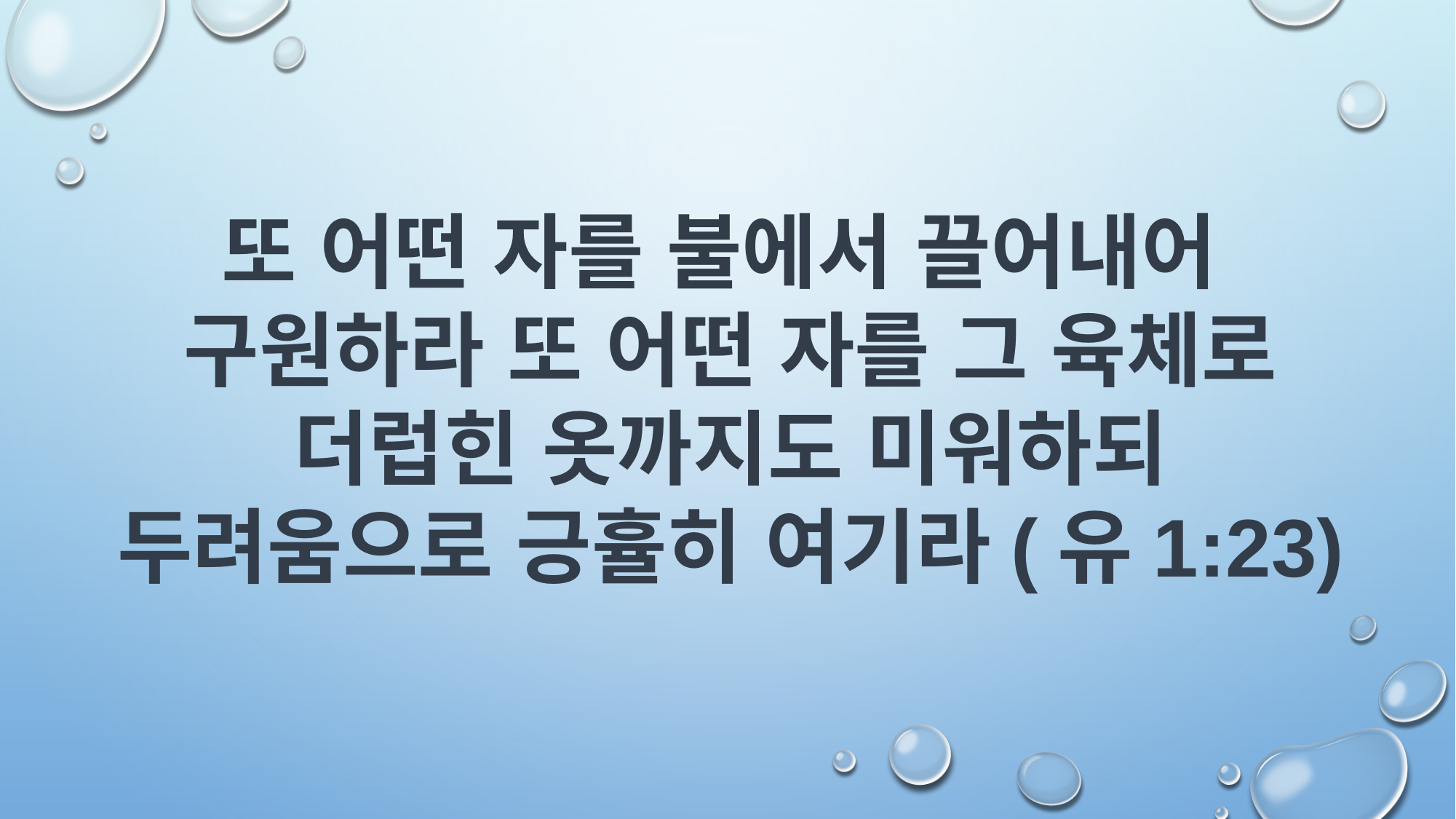

또 어떤 자를 불에서 끌어내어
구원하라 또 어떤 자를 그 육체로 더럽힌 옷까지도 미워하되 두려움으로 긍휼히 여기라(유1:23)